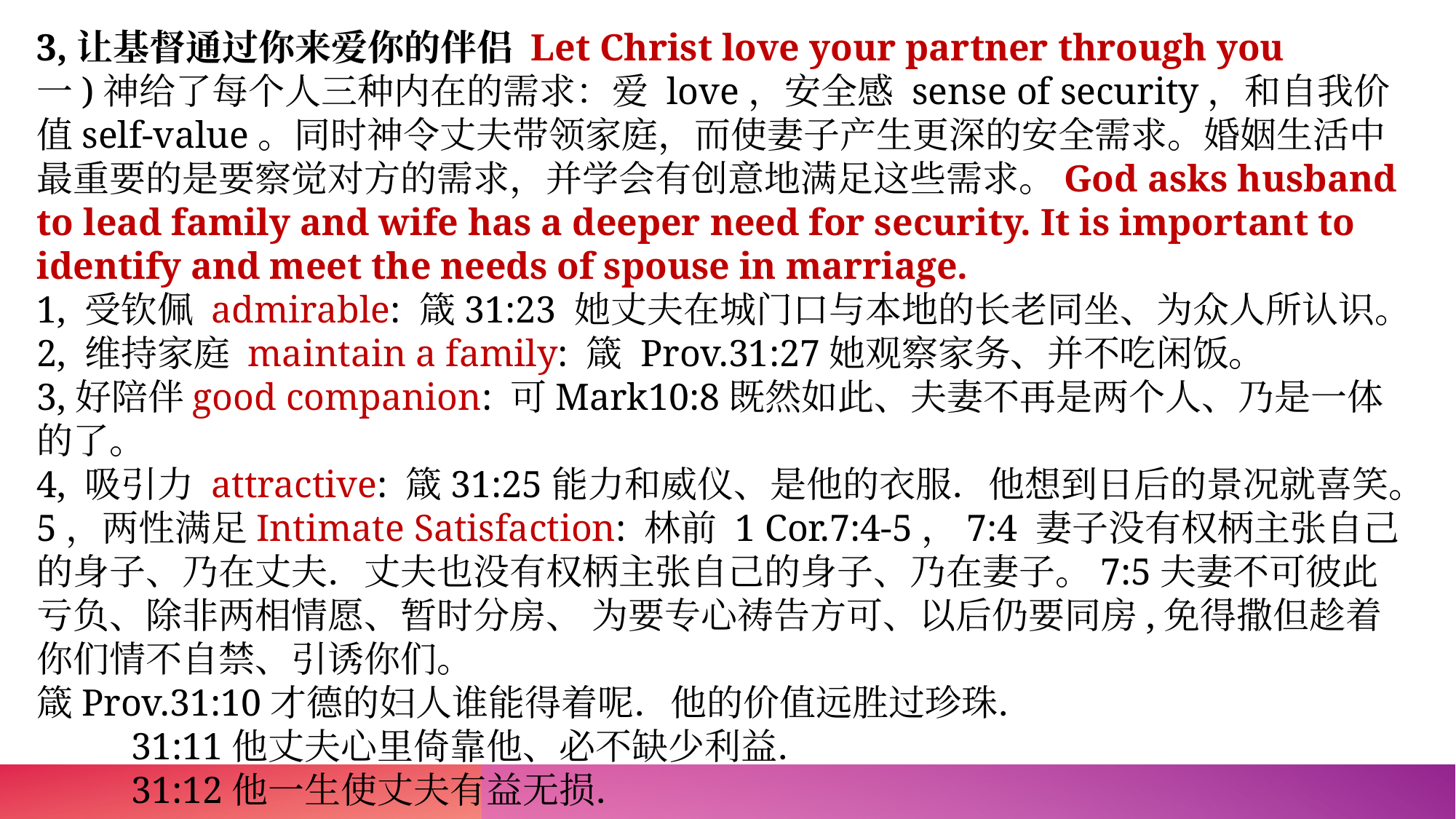

3,让基督通过你来爱你的伴侣 Let Christ love your partner through you
一)神给了每个人三种内在的需求：爱 love，安全感 sense of security，和自我价值self-value。同时神令丈夫带领家庭，而使妻子产生更深的安全需求。婚姻生活中最重要的是要察觉对方的需求，并学会有创意地满足这些需求。God asks husband to lead family and wife has a deeper need for security. It is important to identify and meet the needs of spouse in marriage.
1, 受钦佩 admirable: 箴31:23 她丈夫在城门口与本地的长老同坐、为众人所认识。
2, 维持家庭 maintain a family: 箴 Prov.31:27她观察家务、并不吃闲饭。
3,好陪伴good companion: 可Mark10:8既然如此、夫妻不再是两个人、乃是一体的了。
4, 吸引力 attractive: 箴31:25能力和威仪、是他的衣服．他想到日后的景况就喜笑。
5，两性满足Intimate Satisfaction: 林前 1 Cor.7:4-5，7:4 妻子没有权柄主张自己的身子、乃在丈夫．丈夫也没有权柄主张自己的身子、乃在妻子。7:5夫妻不可彼此亏负、除非两相情愿、暂时分房、 为要专心祷告方可、以后仍要同房,免得撒但趁着 你们情不自禁、引诱你们。
箴Prov.31:10才德的妇人谁能得着呢．他的价值远胜过珍珠．
          31:11他丈夫心里倚靠他、必不缺少利益．
          31:12他一生使丈夫有益无损．
让基督通过你来爱你的伴侣，写给做妻子的：丈夫有何需求
1, 受钦佩:箴31:23他丈夫在城门口与本地的长老同坐、为众人所认识。
2, 维持家庭: 箴 31:27他观察家务、并不吃闲饭。
3,好陪伴: 可10:8既然如此、夫妻不再是两个人、乃是一体的了。
4,吸引力: 箴31:25能力和威仪、是他的衣服．他想到日后的景况就喜笑。
5,性满足: 弗7:4妻子没有权柄主张自己的身子、乃在丈夫．丈夫也没有权柄
               主张  自己的身子、乃在妻子。
            7:5夫妻不可彼此亏负、除非两相情愿、暂时分房、为要专心祷告
              方可、以后仍要同房、免得撒但趁着你们情不  自禁、引诱你们。
          箴31:10才德的妇人谁能得着呢．他的价值远胜过珍珠．
            31:11 他丈夫心里倚靠他、必不缺少利益．
            31:12他一生使丈夫有益无损．